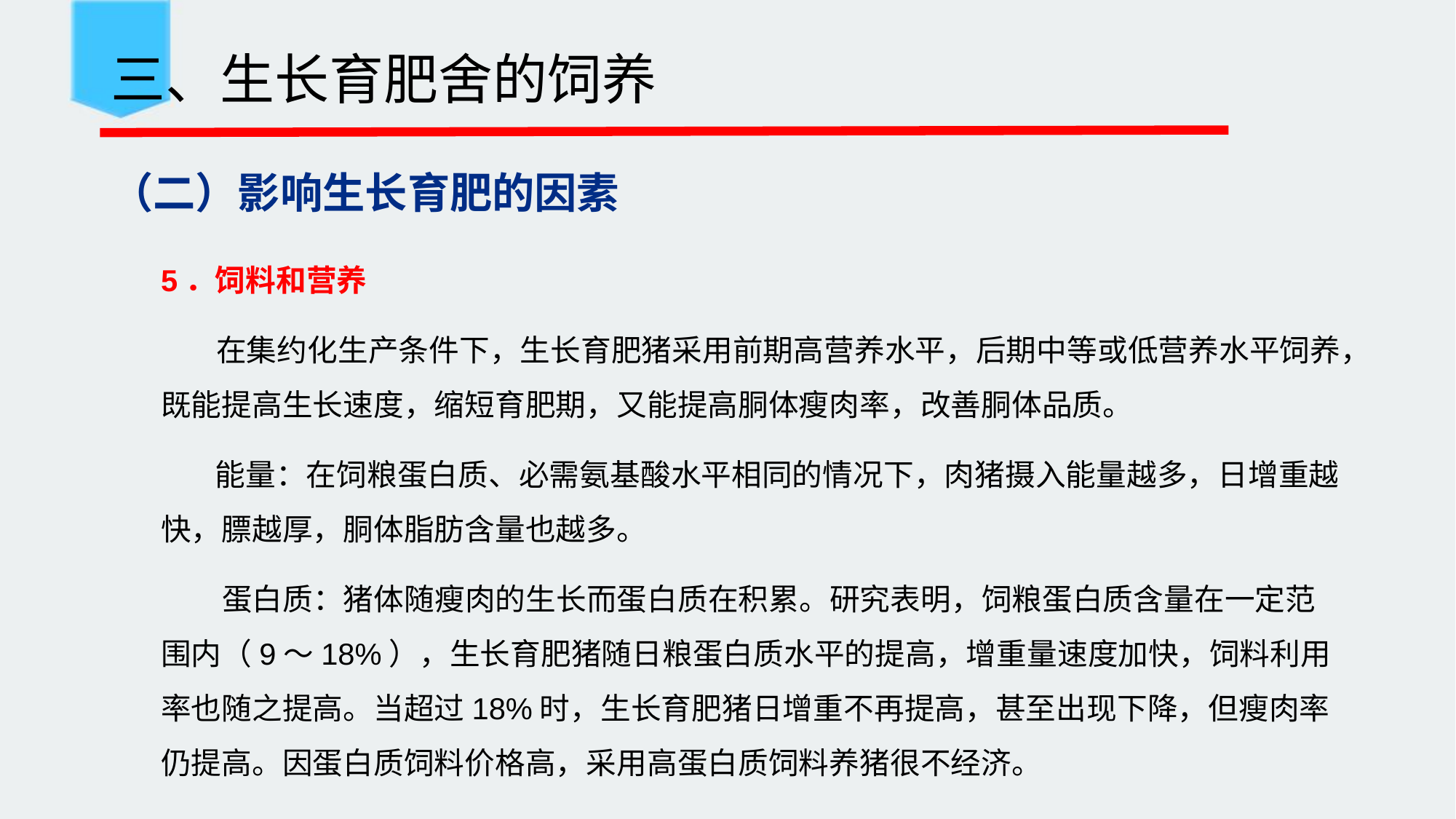

三、生长育肥舍的饲养
（二）影响生长育肥的因素
5．饲料和营养
       在集约化生产条件下，生长育肥猪采用前期高营养水平，后期中等或低营养水平饲养，既能提高生长速度，缩短育肥期，又能提高胴体瘦肉率，改善胴体品质。
       能量：在饲粮蛋白质、必需氨基酸水平相同的情况下，肉猪摄入能量越多，日增重越快，膘越厚，胴体脂肪含量也越多。
        蛋白质：猪体随瘦肉的生长而蛋白质在积累。研究表明，饲粮蛋白质含量在一定范围内（9～18%），生长育肥猪随日粮蛋白质水平的提高，增重量速度加快，饲料利用率也随之提高。当超过18%时，生长育肥猪日增重不再提高，甚至出现下降，但瘦肉率仍提高。因蛋白质饲料价格高，采用高蛋白质饲料养猪很不经济。